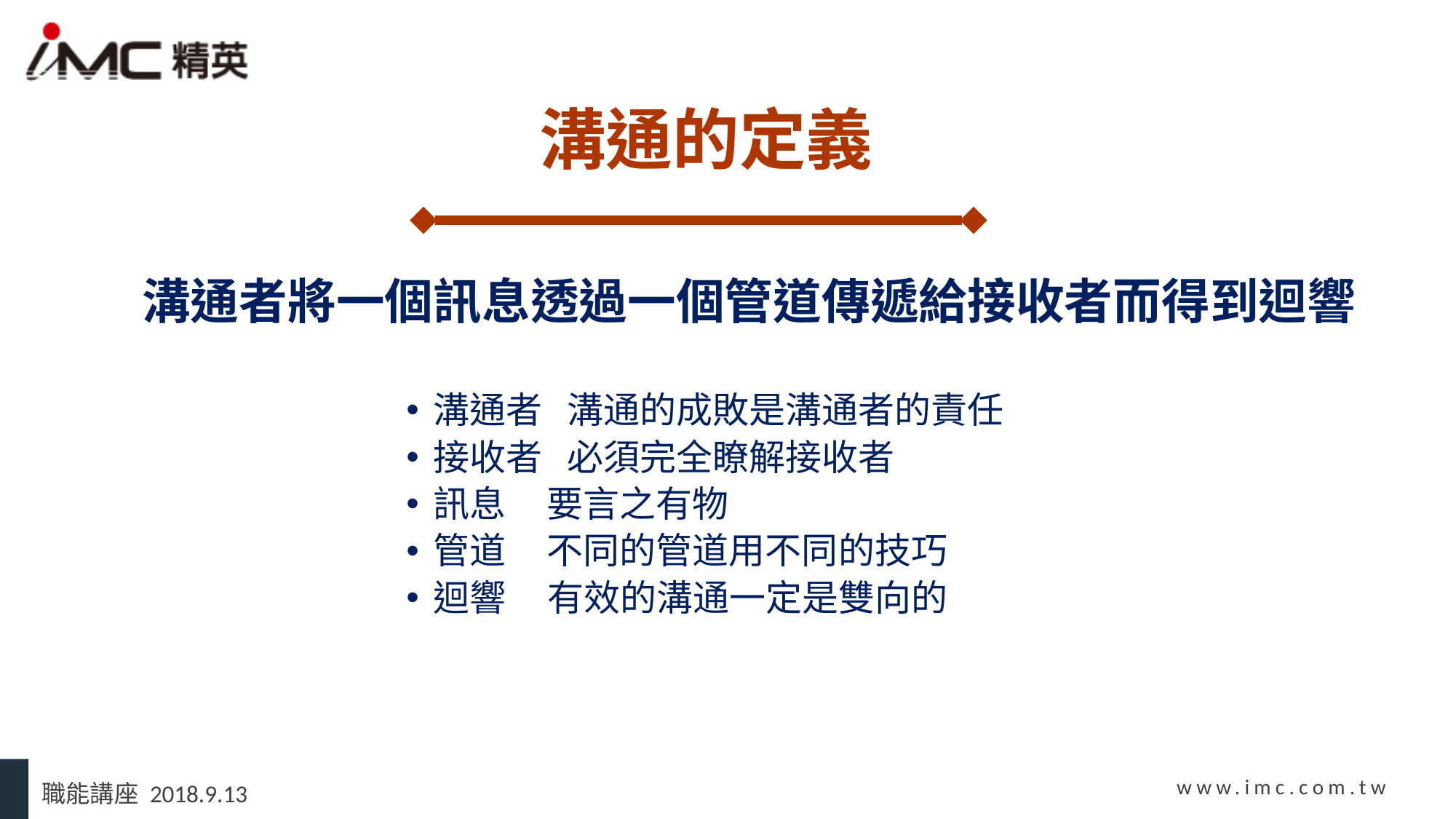

# 溝通的定義
溝通者將一個訊息透過一個管道傳遞給接收者而得到迴響
溝通者   溝通的成敗是溝通者的責任
接收者   必須完全瞭解接收者
訊息     要言之有物
管道     不同的管道用不同的技巧
迴響     有效的溝通一定是雙向的